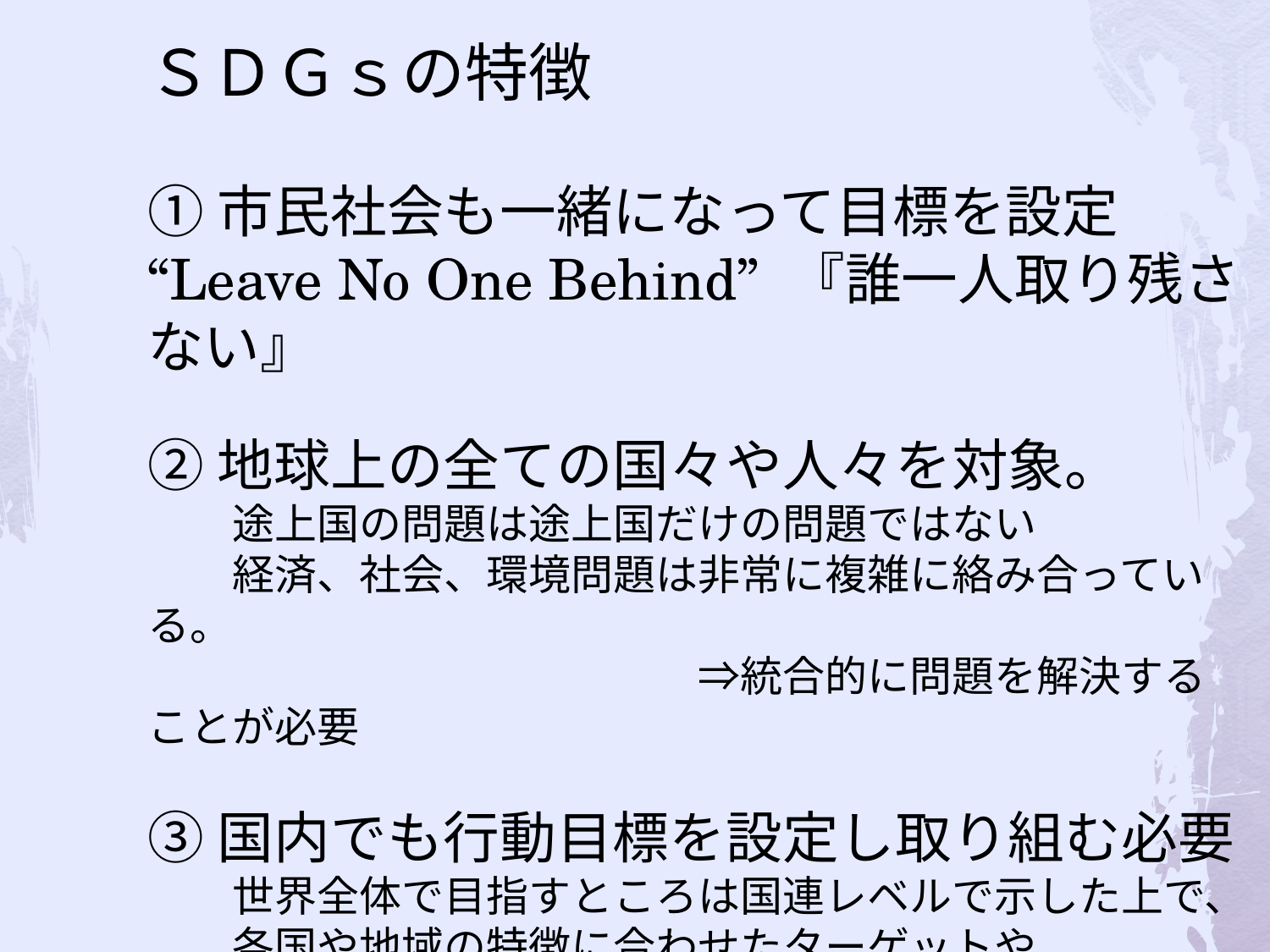

ＳＤＧｓの特徴
①市民社会も一緒になって目標を設定
“Leave No One Behind” 『誰一人取り残さない』

②地球上の全ての国々や人々を対象。
　　途上国の問題は途上国だけの問題ではない
　　経済、社会、環境問題は非常に複雑に絡み合っている。
　　　　　　　　　　　　　⇒統合的に問題を解決することが必要

③国内でも行動目標を設定し取り組む必要
　　世界全体で目指すところは国連レベルで示した上で、
　　各国や地域の特徴に合わせたターゲットや
　　実施方法を考える必要性